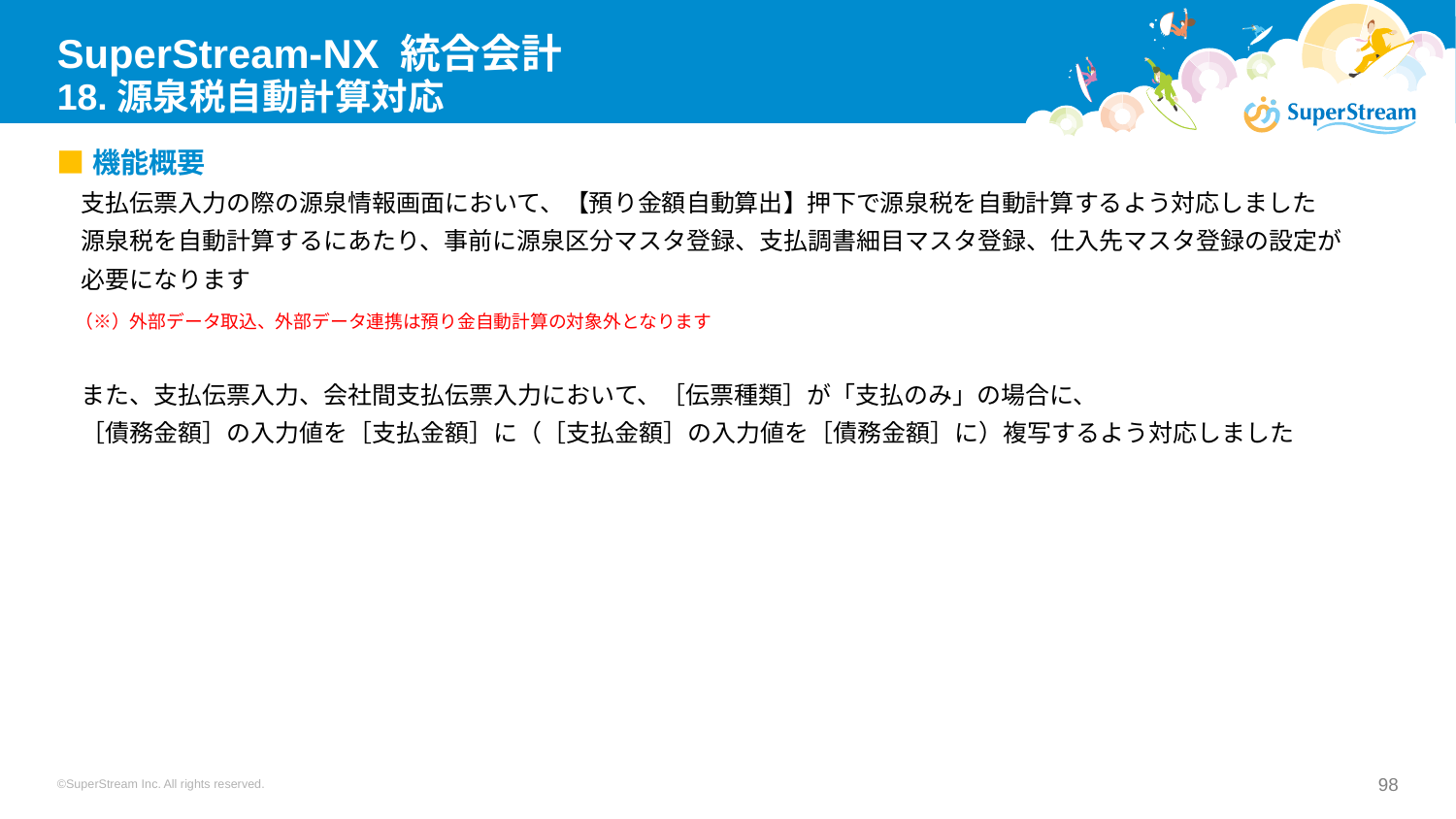

# SuperStream-NX 統合会計 18.源泉税自動計算対応
■機能概要
　支払伝票入力の際の源泉情報画面において、【預り金額自動算出】押下で源泉税を自動計算するよう対応しました
　源泉税を自動計算するにあたり、事前に源泉区分マスタ登録、支払調書細目マスタ登録、仕入先マスタ登録の設定が
　必要になります
　（※）外部データ取込、外部データ連携は預り金自動計算の対象外となります

　また、支払伝票入力、会社間支払伝票入力において、［伝票種類］が「支払のみ」の場合に、
　［債務金額］の入力値を［支払金額］に（［支払金額］の入力値を［債務金額］に）複写するよう対応しました
©SuperStream Inc. All rights reserved.
98